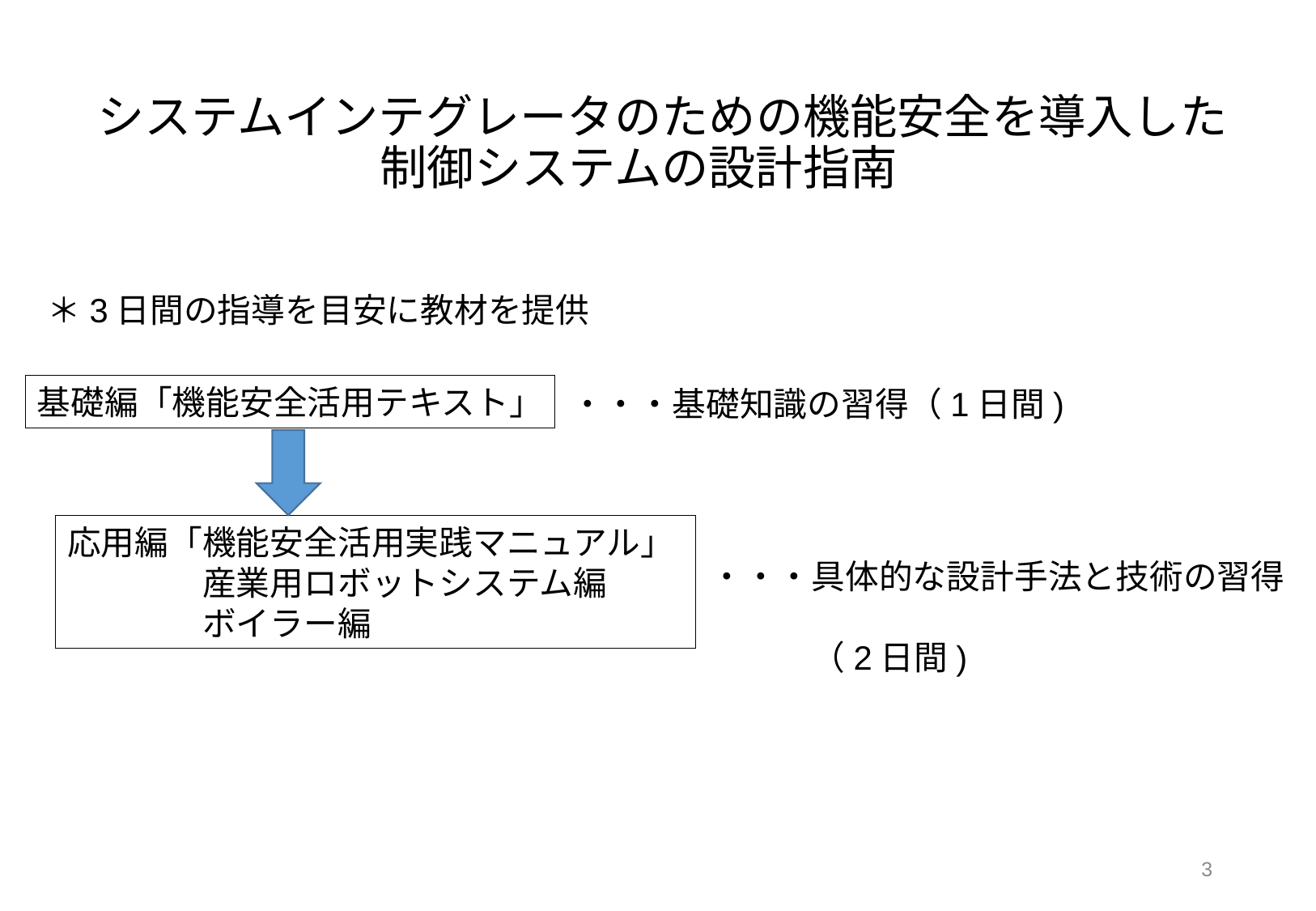

# システムインテグレータのための機能安全を導入した制御システムの設計指南
＊3日間の指導を目安に教材を提供
基礎編「機能安全活用テキスト」
・・・基礎知識の習得（1日間)

応用編「機能安全活用実践マニュアル」
　　　　産業用ロボットシステム編
　　　　ボイラー編
・・・具体的な設計手法と技術の習得
　　　（2日間)
3